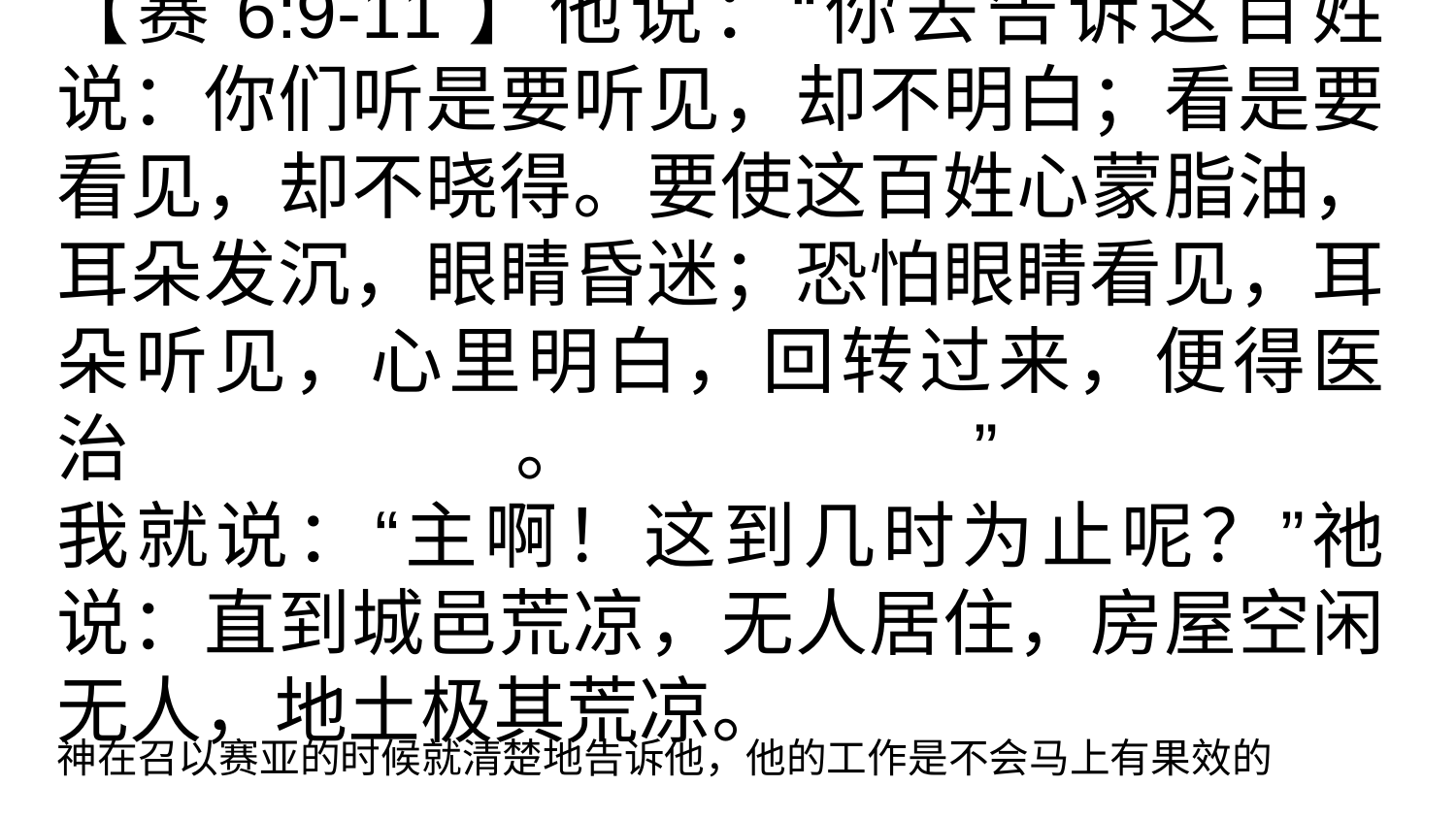

# 【赛6:9-11】他说：“你去告诉这百姓说：你们听是要听见，却不明白；看是要看见，却不晓得。要使这百姓心蒙脂油，耳朵发沉，眼睛昏迷；恐怕眼睛看见，耳朵听见，心里明白，回转过来，便得医治。” 我就说：“主啊！这到几时为止呢？”祂说：直到城邑荒凉，无人居住，房屋空闲无人，地土极其荒凉。
神在召以赛亚的时候就清楚地告诉他，他的工作是不会马上有果效的